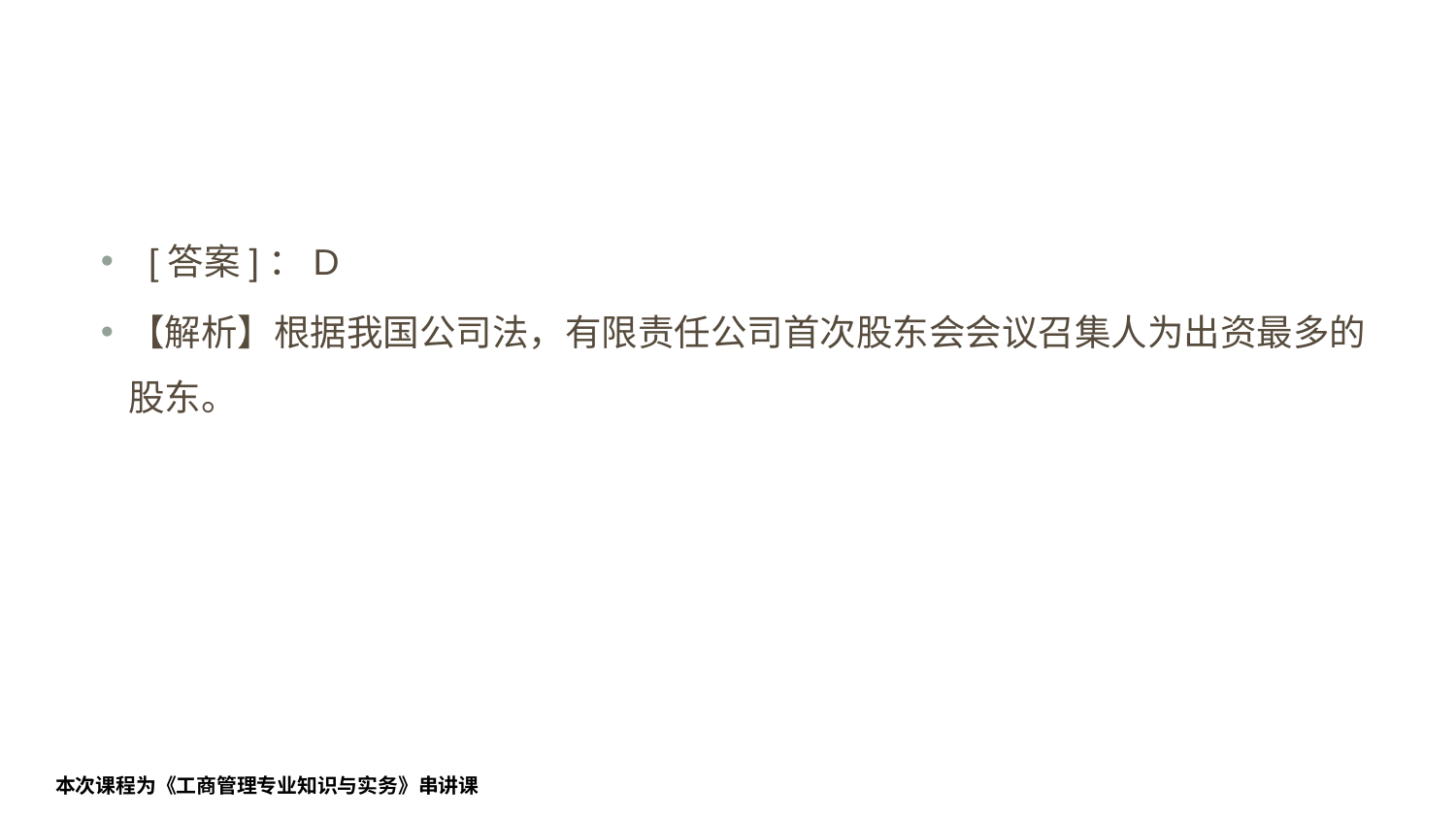

#
  [答案]：D
【解析】根据我国公司法，有限责任公司首次股东会会议召集人为出资最多的股东。